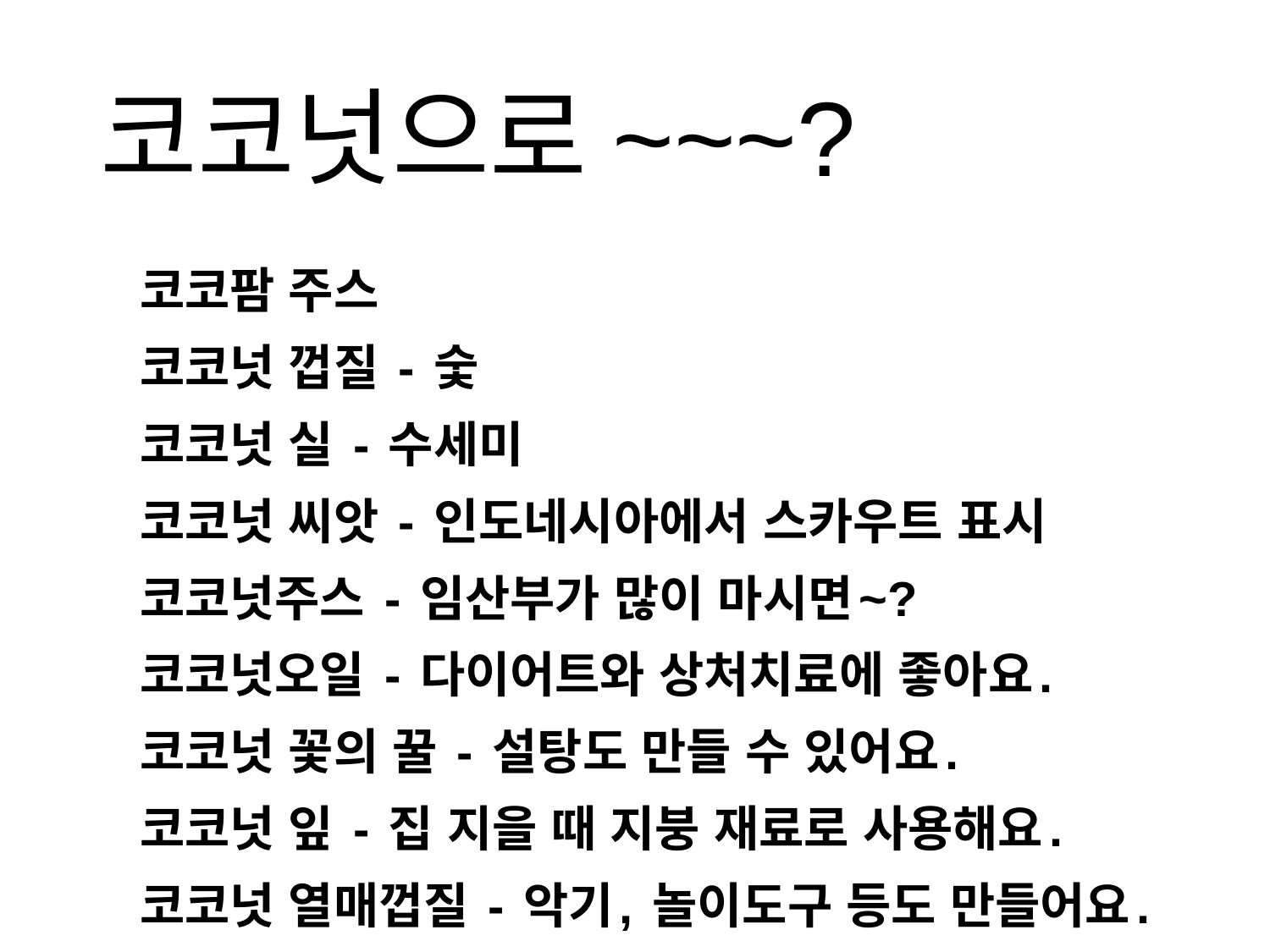

# 코코넛으로~~~?
코코팜 주스
코코넛 껍질 - 숯
코코넛 실 - 수세미
코코넛 씨앗 - 인도네시아에서 스카우트 표시
코코넛주스 - 임산부가 많이 마시면~?
코코넛오일 - 다이어트와 상처치료에 좋아요.
코코넛 꽃의 꿀 - 설탕도 만들 수 있어요.
코코넛 잎 - 집 지을 때 지붕 재료로 사용해요.
코코넛 열매껍질 - 악기, 놀이도구 등도 만들어요.